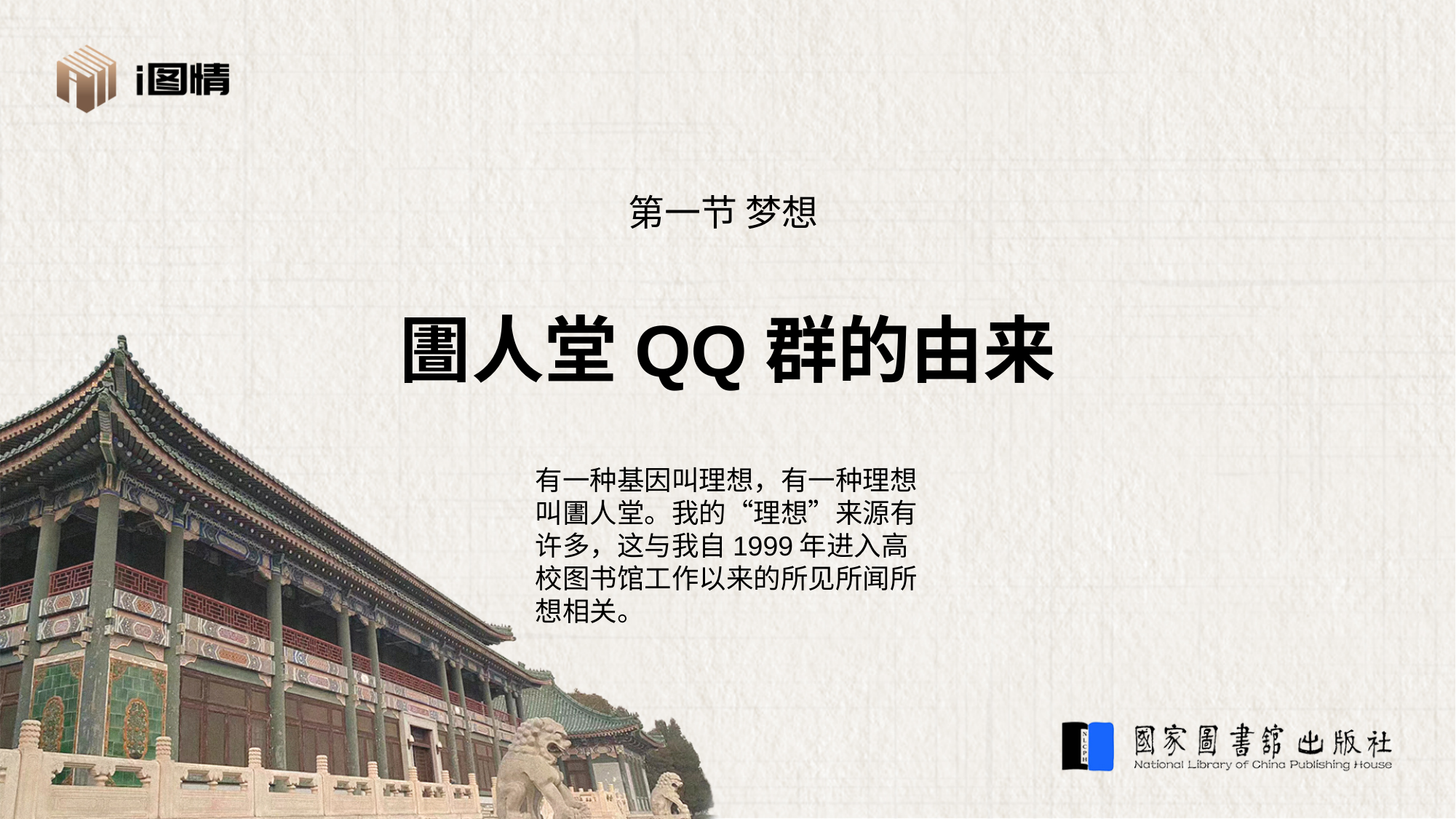

第一节 梦想
圕人堂QQ群的由来
有一种基因叫理想，有一种理想叫圕人堂。我的“理想”来源有许多，这与我自1999年进入高校图书馆工作以来的所见所闻所想相关。
4